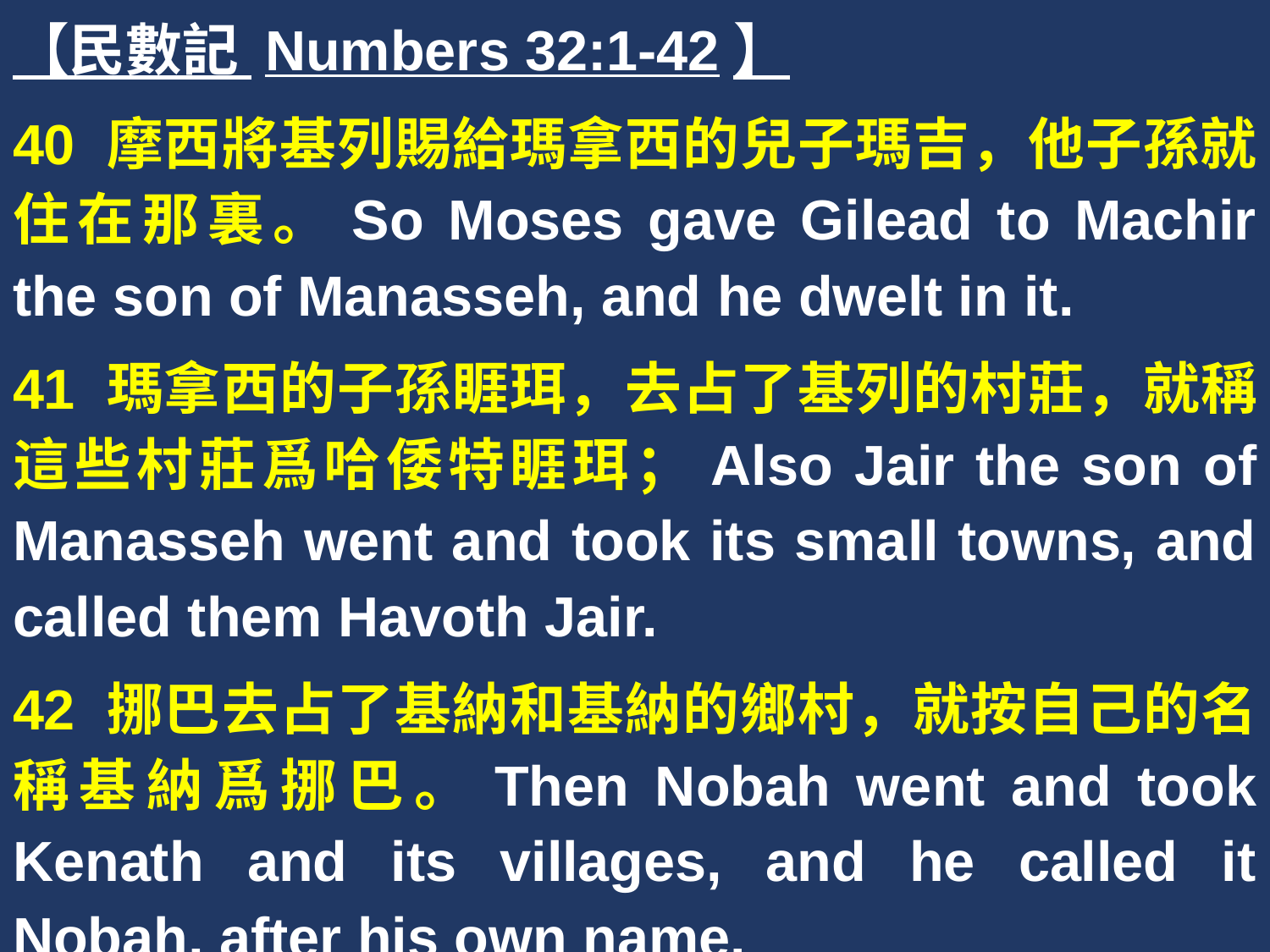

【民數記 Numbers 32:1-42】
40 摩西將基列賜給瑪拿西的兒子瑪吉，他子孫就住在那裏。So Moses gave Gilead to Machir the son of Manasseh, and he dwelt in it.
41 瑪拿西的子孫睚珥，去占了基列的村莊，就稱這些村莊爲哈倭特睚珥；Also Jair the son of Manasseh went and took its small towns, and called them Havoth Jair.
42 挪巴去占了基納和基納的鄉村，就按自己的名稱基納爲挪巴。Then Nobah went and took Kenath and its villages, and he called it Nobah, after his own name.